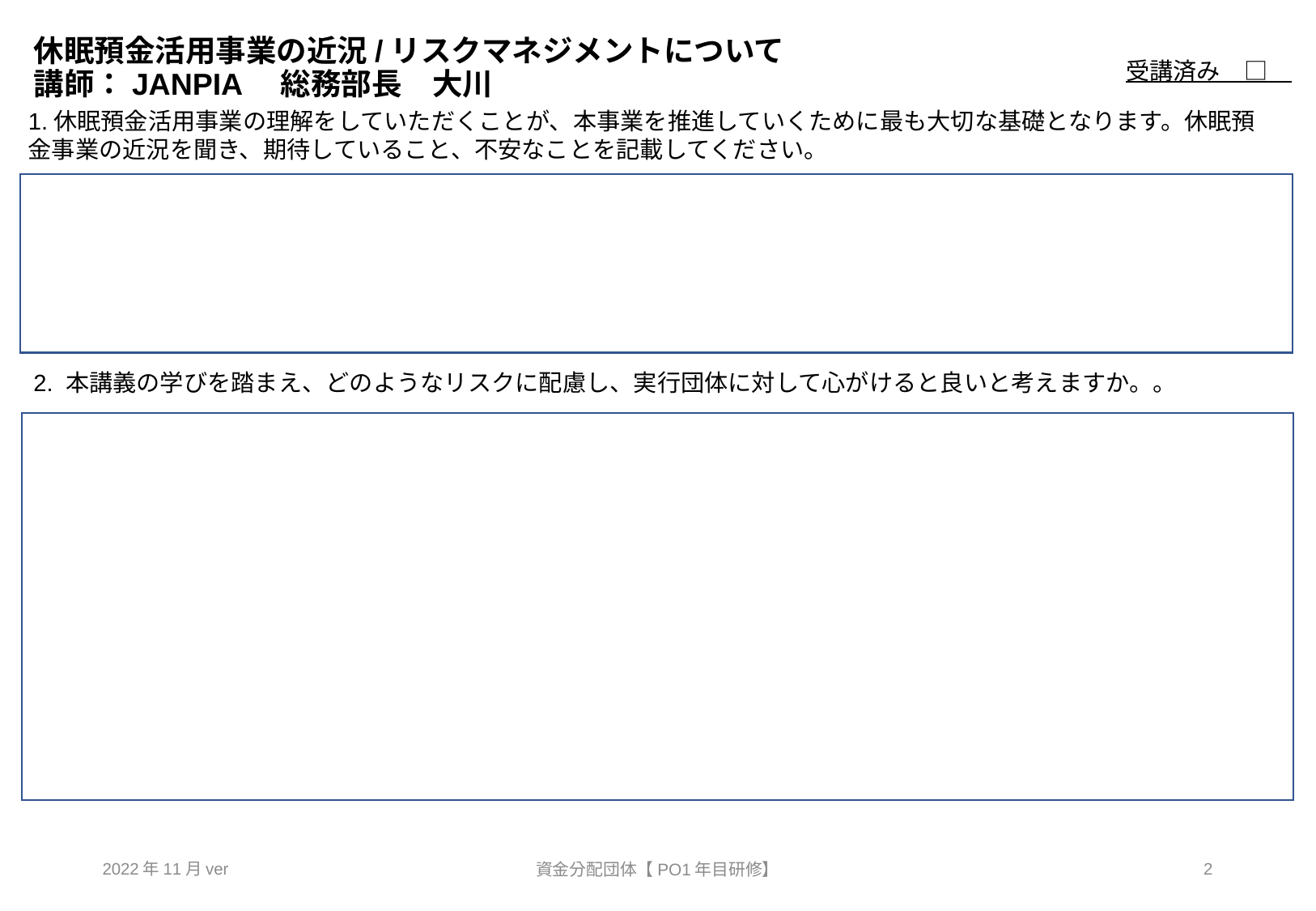

# 休眠預金活用事業の近況/リスクマネジメントについて 講師：JANPIA　総務部長　大川
受講済み　□
1.休眠預金活用事業の理解をしていただくことが、本事業を推進していくために最も大切な基礎となります。休眠預金事業の近況を聞き、期待していること、不安なことを記載してください。

2. 本講義の学びを踏まえ、どのようなリスクに配慮し、実行団体に対して心がけると良いと考えますか。。

2022年11月ver
資金分配団体【PO1年目研修】
2